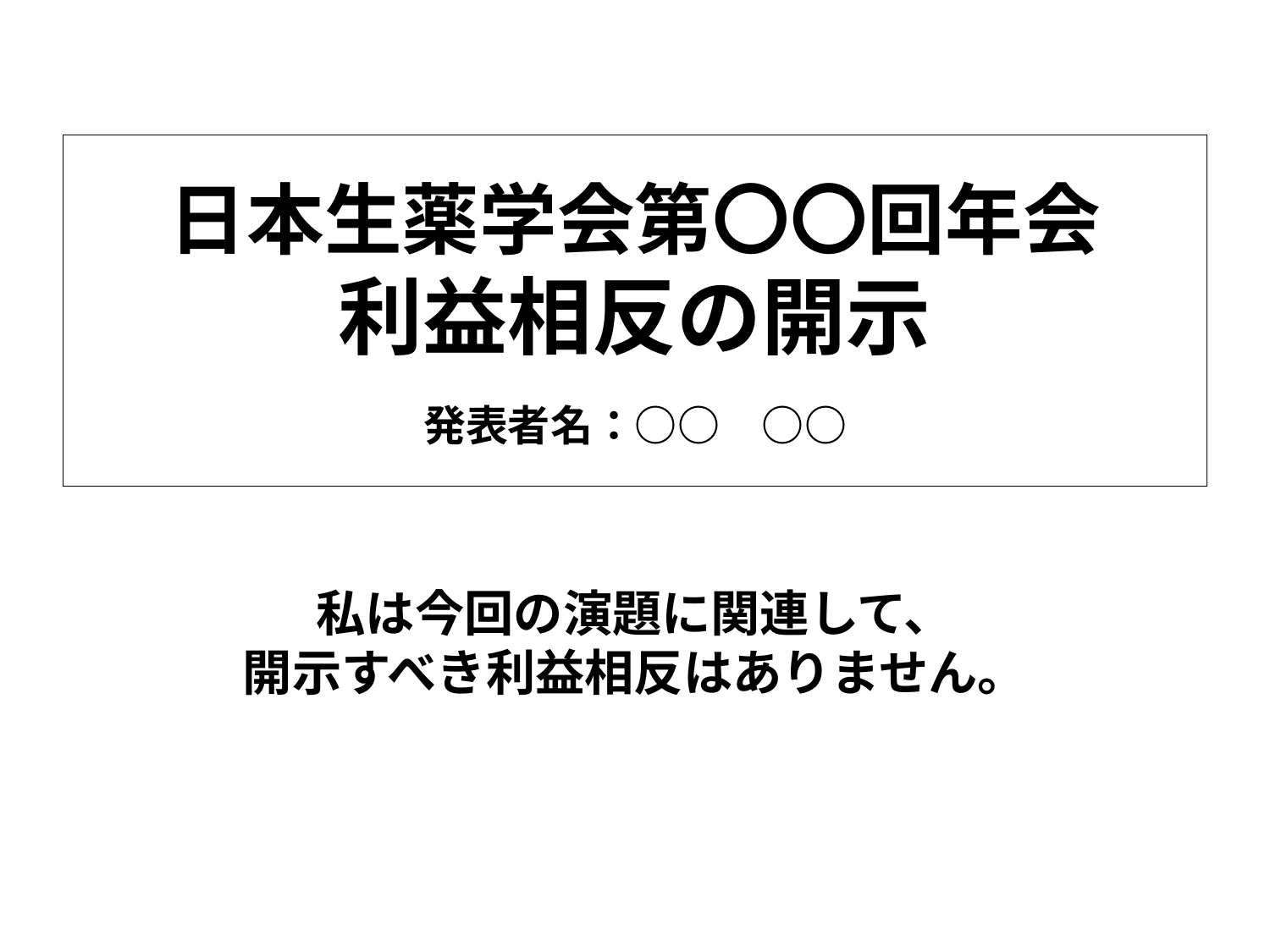

# 日本生薬学会第〇〇回年会 利益相反の開示 　 発表者名：○○　○○

私は今回の演題に関連して、
開示すべき利益相反はありません。